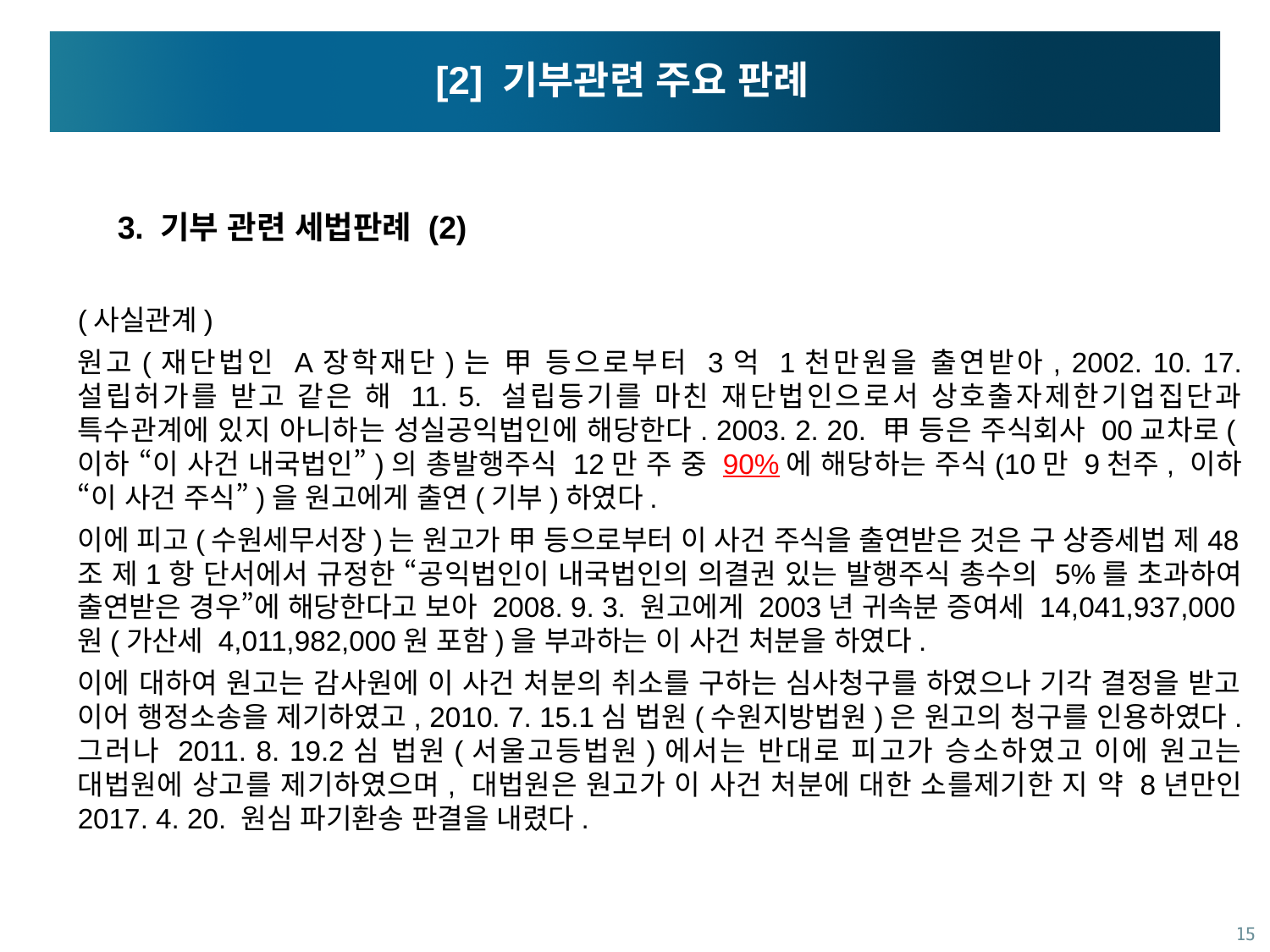

# [2] 기부관련 주요 판례
3. 기부 관련 세법판례 (2)

(사실관계)
원고(재단법인 A장학재단)는 甲 등으로부터 3억 1천만원을 출연받아, 2002. 10. 17. 설립허가를 받고 같은 해 11. 5. 설립등기를 마친 재단법인으로서 상호출자제한기업집단과 특수관계에 있지 아니하는 성실공익법인에 해당한다. 2003. 2. 20. 甲 등은 주식회사 00교차로(이하 “이 사건 내국법인”)의 총발행주식 12만 주 중 90%에 해당하는 주식(10만 9천주, 이하“이 사건 주식”)을 원고에게 출연(기부)하였다.
이에 피고(수원세무서장)는 원고가 甲 등으로부터 이 사건 주식을 출연받은 것은 구 상증세법 제48조 제1항 단서에서 규정한 “공익법인이 내국법인의 의결권 있는 발행주식 총수의 5%를 초과하여 출연받은 경우”에 해당한다고 보아 2008. 9. 3. 원고에게 2003년 귀속분 증여세 14,041,937,000원(가산세 4,011,982,000원 포함)을 부과하는 이 사건 처분을 하였다.
이에 대하여 원고는 감사원에 이 사건 처분의 취소를 구하는 심사청구를 하였으나 기각 결정을 받고 이어 행정소송을 제기하였고, 2010. 7. 15.1심 법원(수원지방법원)은 원고의 청구를 인용하였다. 그러나 2011. 8. 19.2심 법원(서울고등법원)에서는 반대로 피고가 승소하였고 이에 원고는 대법원에 상고를 제기하였으며, 대법원은 원고가 이 사건 처분에 대한 소를제기한 지 약 8년만인 2017. 4. 20. 원심 파기환송 판결을 내렸다.
15